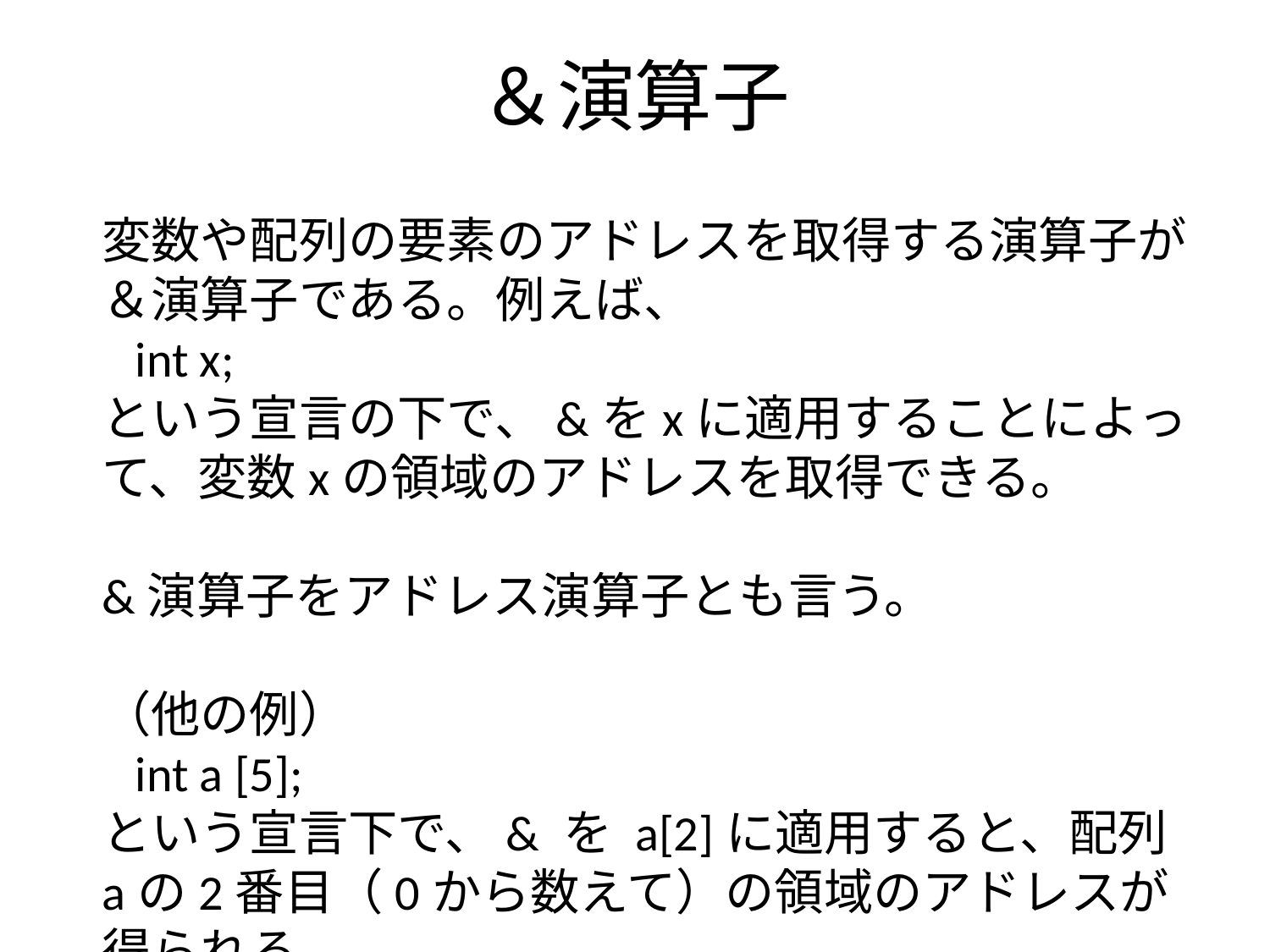

# ＆演算子
変数や配列の要素のアドレスを取得する演算子が＆演算子である。例えば、
   int x;
という宣言の下で、&をxに適用することによって、変数xの領域のアドレスを取得できる。

&演算子をアドレス演算子とも言う。

（他の例）
   int a [5];
という宣言下で、& を a[2]に適用すると、配列aの2番目（0から数えて）の領域のアドレスが得られる。